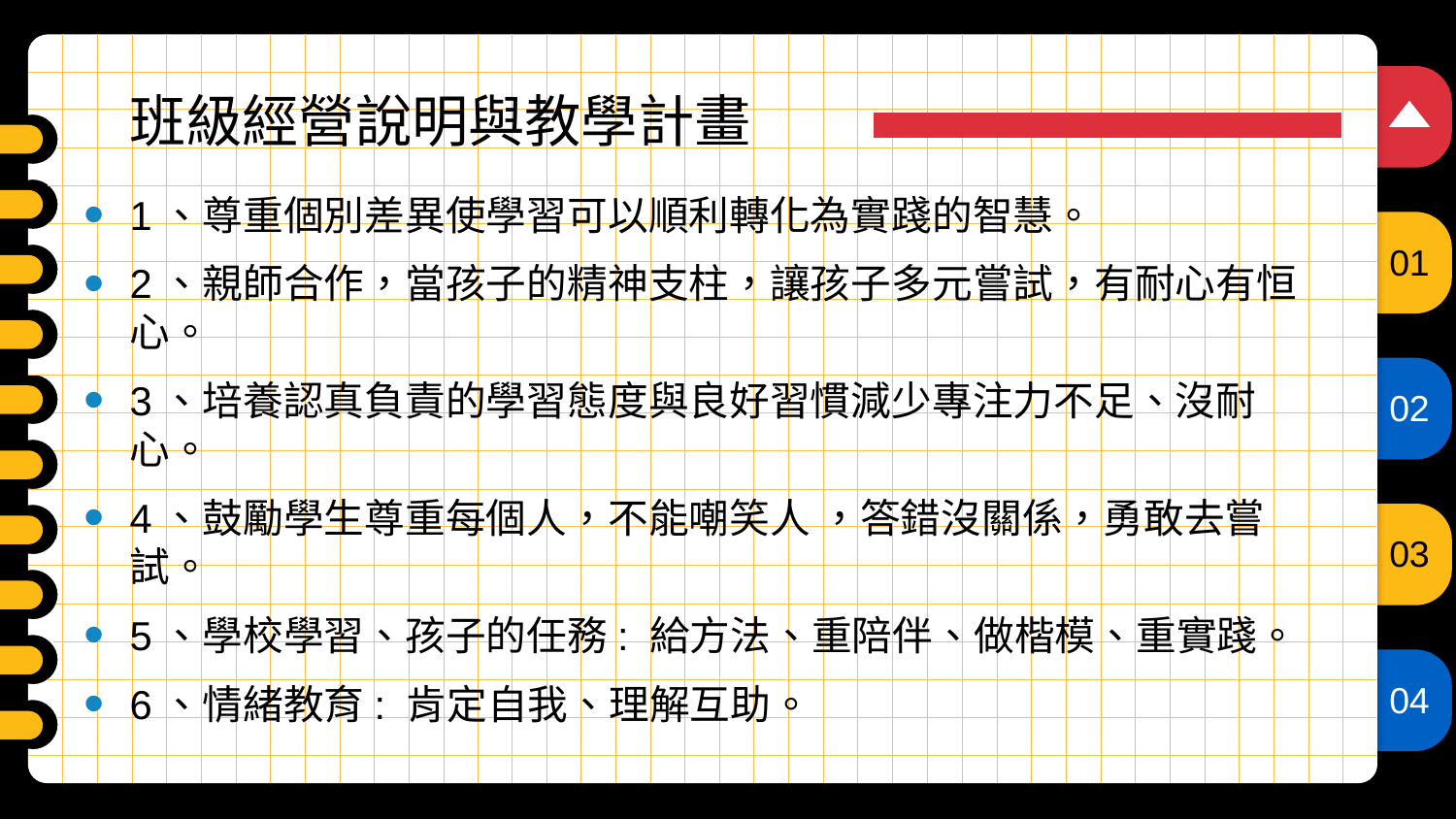

# 班級經營說明與教學計畫
1、尊重個別差異使學習可以順利轉化為實踐的智慧。
2、親師合作，當孩子的精神支柱，讓孩子多元嘗試，有耐心有恒心。
3、培養認真負責的學習態度與良好習慣減少專注力不足、沒耐心。
4、鼓勵學生尊重每個人，不能嘲笑人 ，答錯沒關係，勇敢去嘗試。
5、學校學習、孩子的任務: 給方法、重陪伴、做楷模、重實踐。
6、情緒教育: 肯定自我、理解互助。